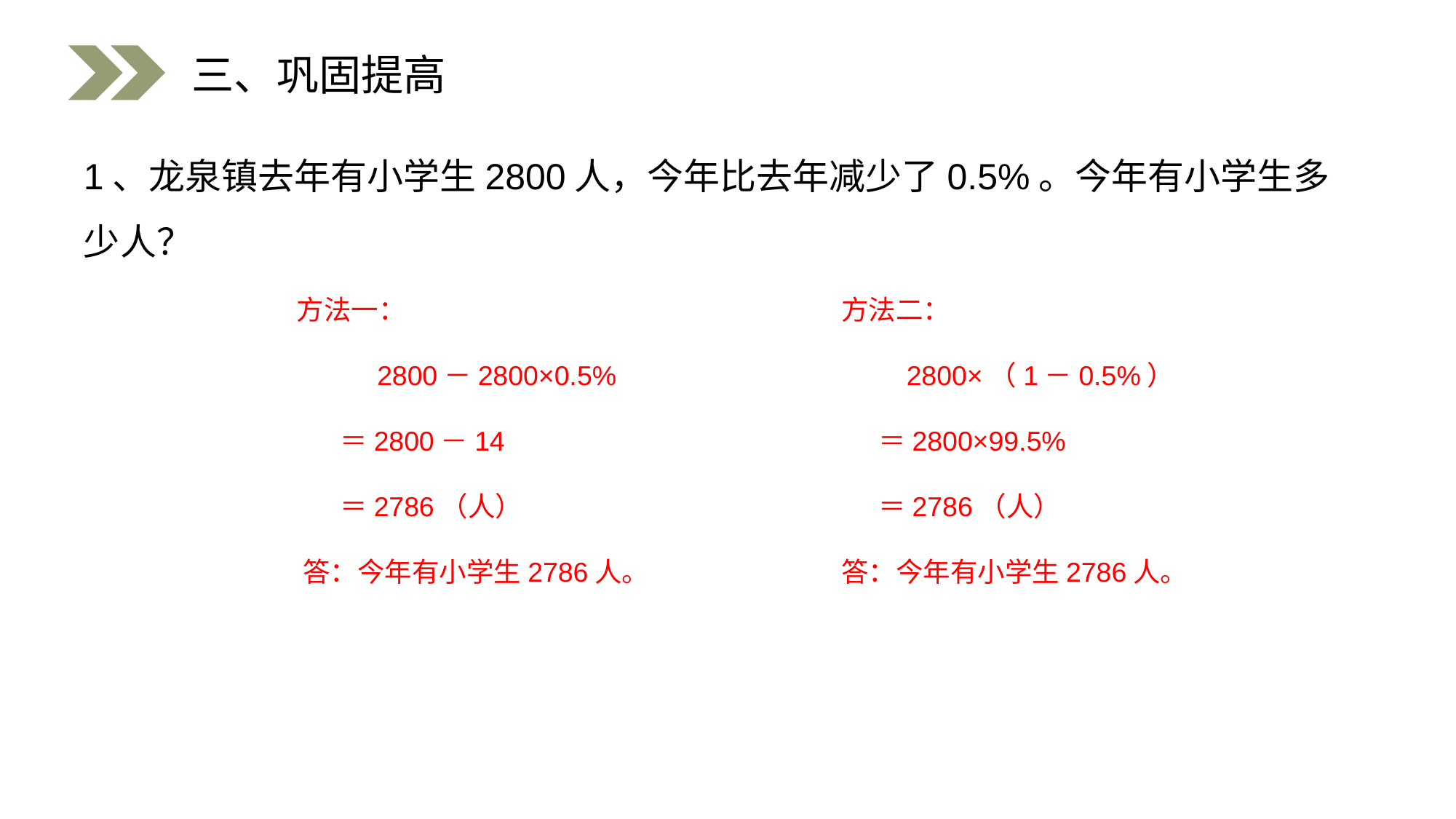

三、巩固提高
1、龙泉镇去年有小学生2800人，今年比去年减少了0.5%。今年有小学生多少人？
  方法二：
           2800×（1－0.5%）
        ＝2800×99.5%
        ＝2786（人）
  答：今年有小学生2786人。
  方法一：
             2800－2800×0.5%
         ＝2800－14
         ＝2786（人）
   答：今年有小学生2786人。